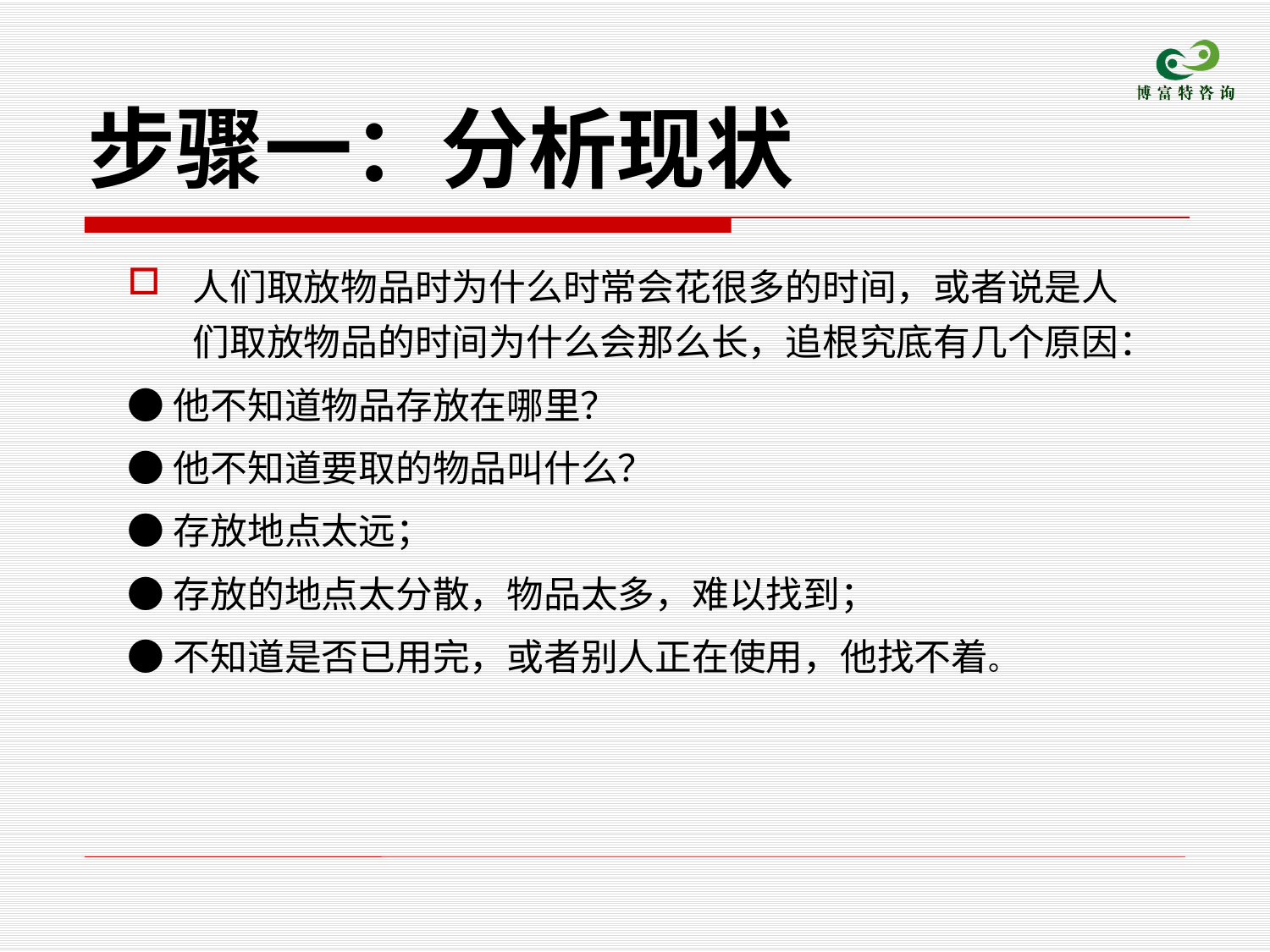

# 步骤一：分析现状
人们取放物品时为什么时常会花很多的时间，或者说是人们取放物品的时间为什么会那么长，追根究底有几个原因：
●他不知道物品存放在哪里？
●他不知道要取的物品叫什么？
●存放地点太远；
●存放的地点太分散，物品太多，难以找到；
●不知道是否已用完，或者别人正在使用，他找不着。
149